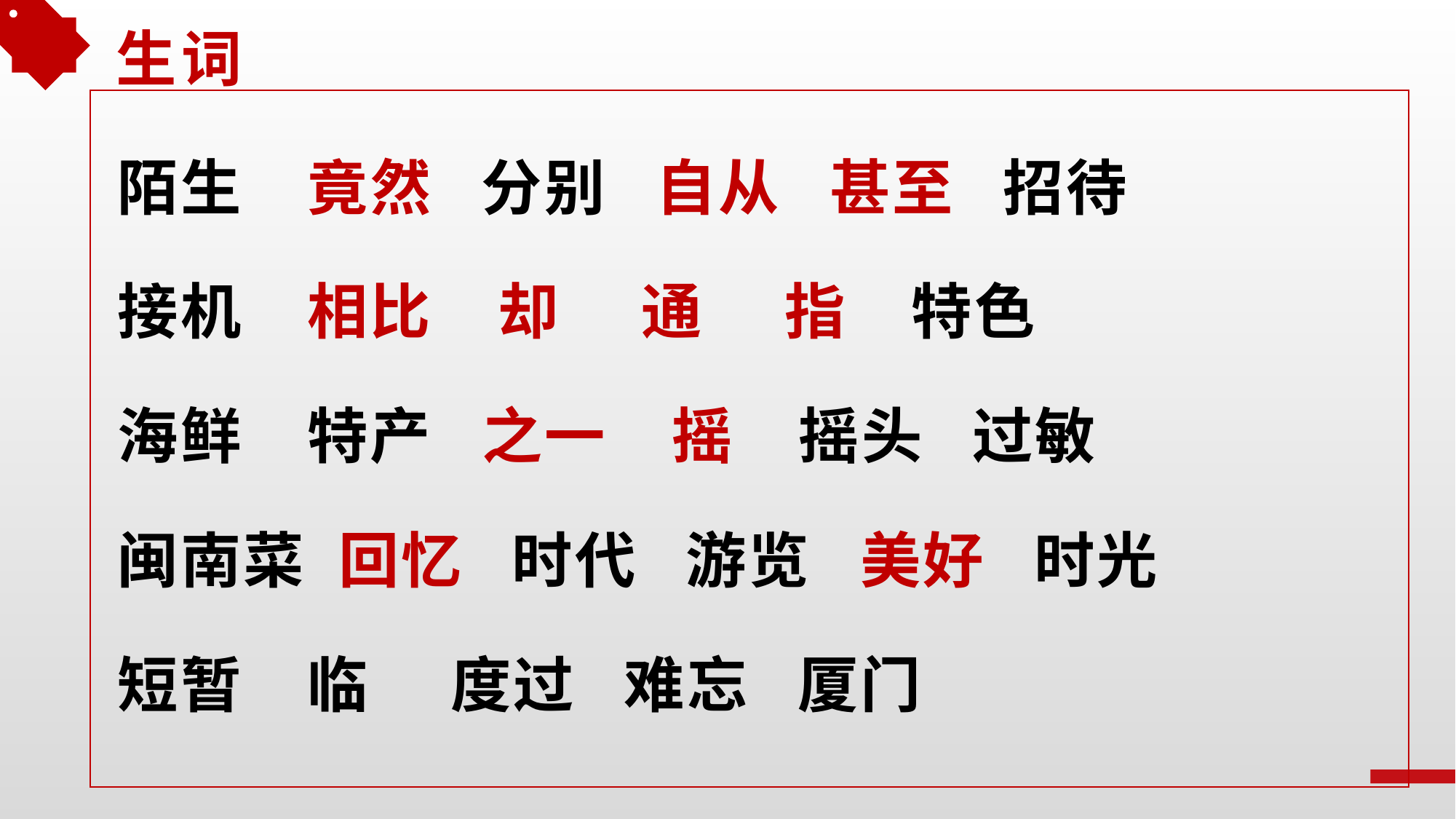

生词

 陌生    竟然   分别   自从   甚至   招待
 接机    相比    却     通     指    特色
 海鲜    特产   之一    摇    摇头   过敏
 闽南菜  回忆   时代   游览   美好   时光
 短暂    临     度过   难忘   厦门